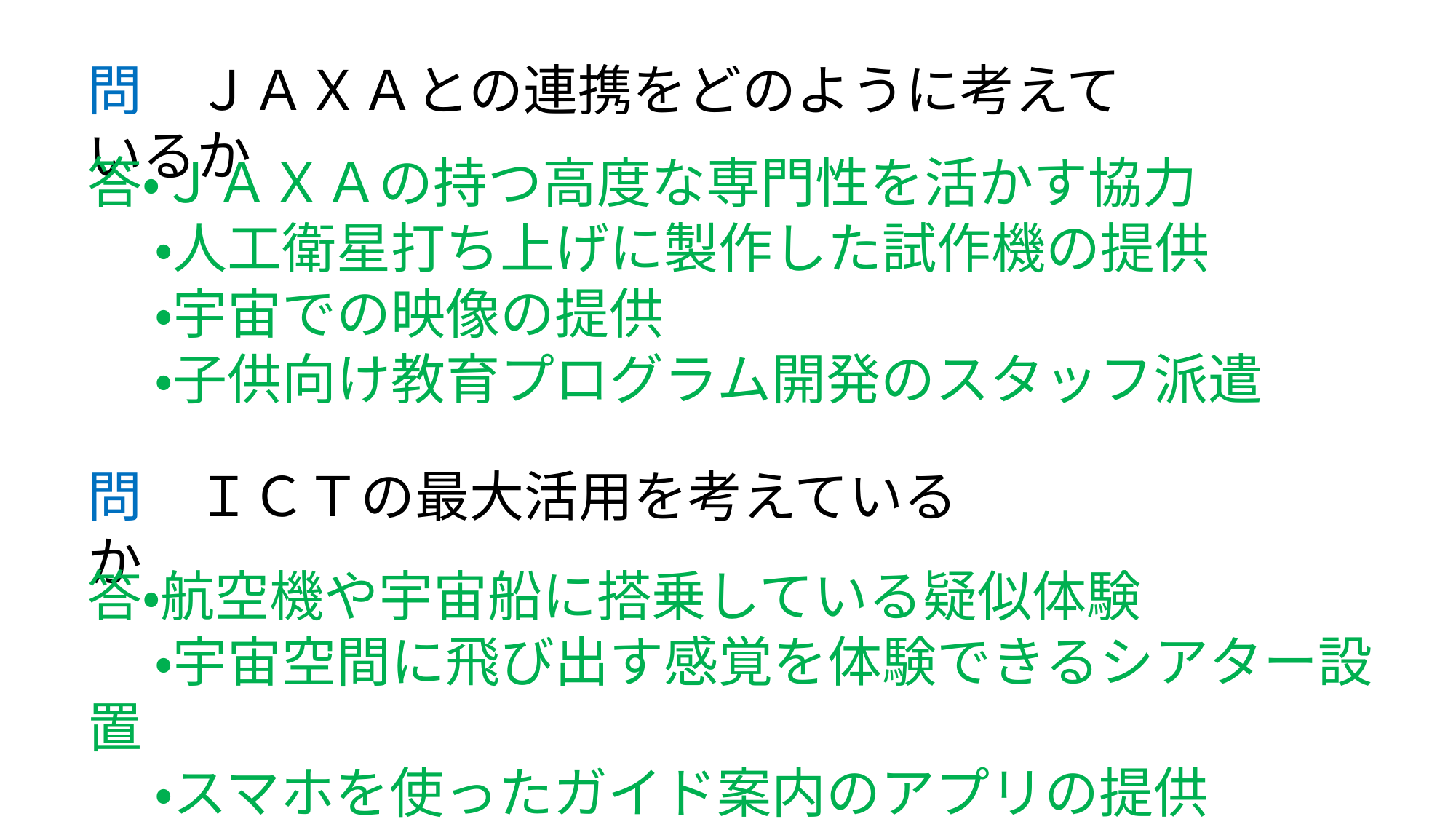

問　ＪＡＸＡとの連携をどのように考えているか
答・ＪＡＸＡの持つ高度な専門性を活かす協力
　 ・人工衛星打ち上げに製作した試作機の提供
　 ・宇宙での映像の提供
　 ・子供向け教育プログラム開発のスタッフ派遣
問　ＩＣＴの最大活用を考えているか
答・航空機や宇宙船に搭乗している疑似体験
　 ・宇宙空間に飛び出す感覚を体験できるシアター設置
　 ・スマホを使ったガイド案内のアプリの提供